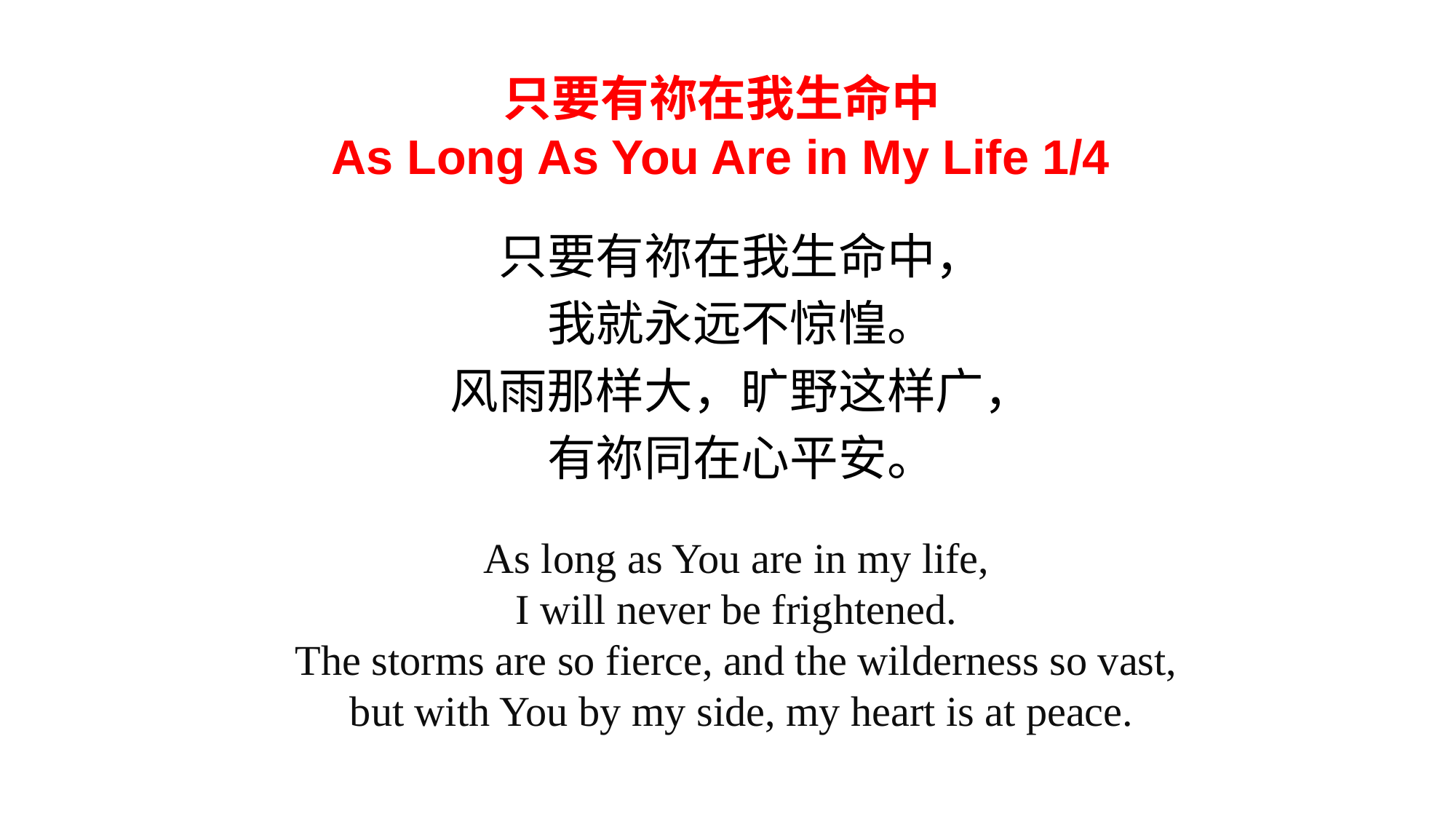

只要有祢在我生命中
As Long As You Are in My Life 1/4
只要有祢在我生命中，
我就永远不惊惶。
风雨那样大，旷野这样广，
有祢同在心平安。

As long as You are in my life,
I will never be frightened.
The storms are so fierce, and the wilderness so vast,
but with You by my side, my heart is at peace.